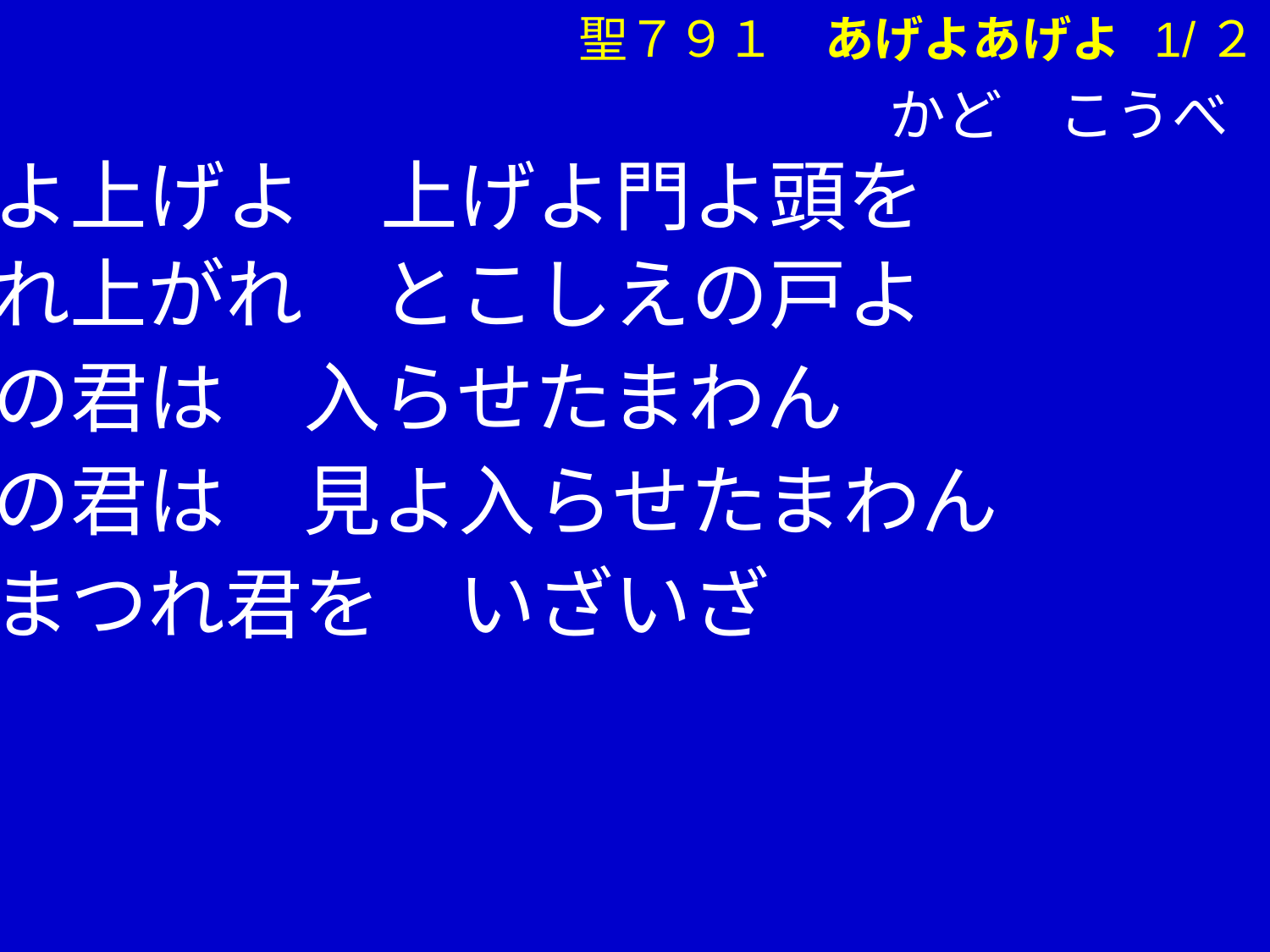

聖７９１　あげよあげよ  1/２
　　　　　　　　　　　　　　　　　　　　かど　こうべ
　上げよ上げよ　上げよ門よ頭を
　上がれ上がれ　とこしえの戸よ
　栄えの君は　入らせたまわん
　栄えの君は　見よ入らせたまわん
　迎えまつれ君を　いざいざ